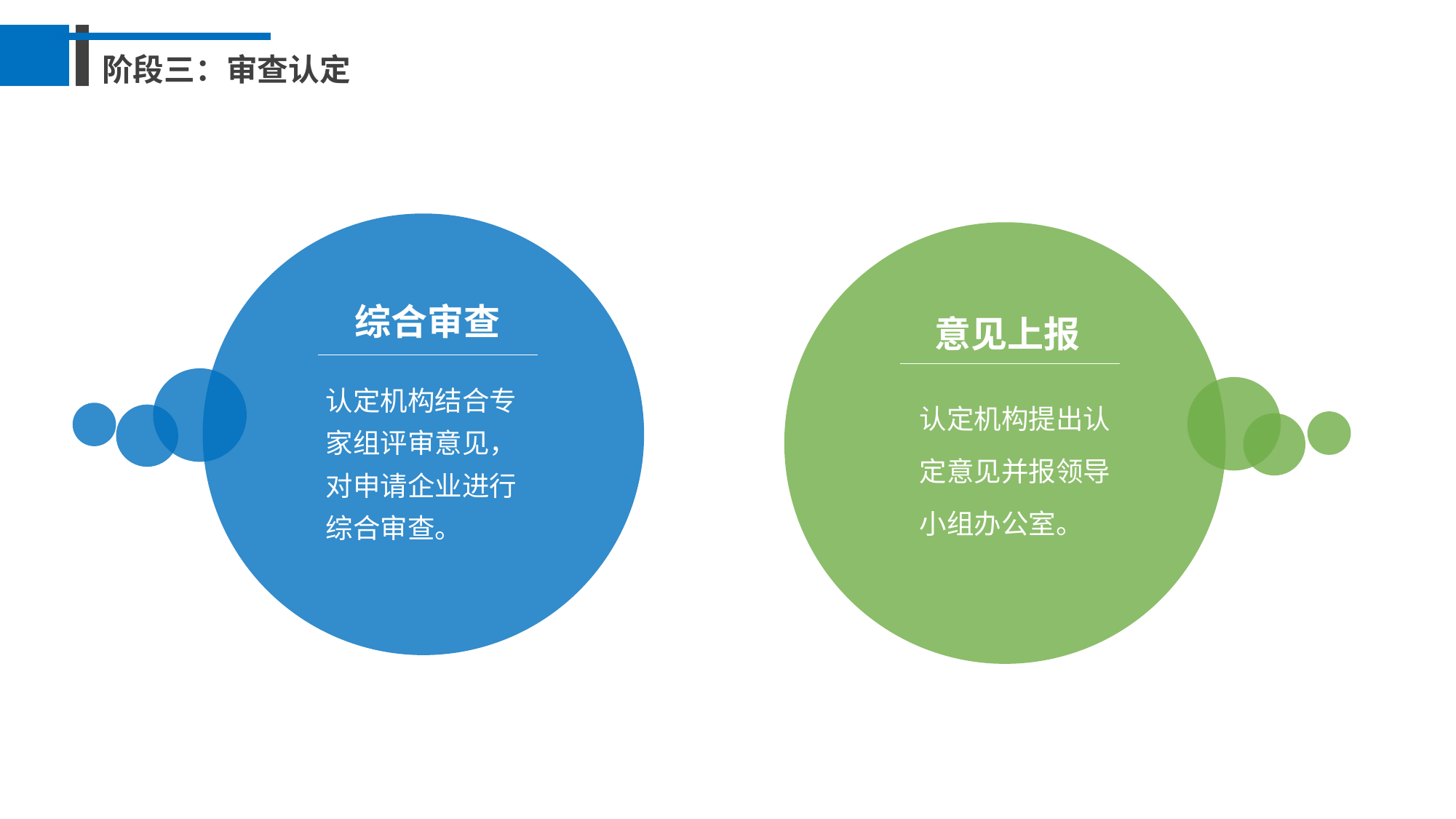

阶段三：审查认定

综合审查

认定机构结合专家组评审意见，对申请企业进行综合审查。

意见上报
认定机构提出认定意见并报领导小组办公室。